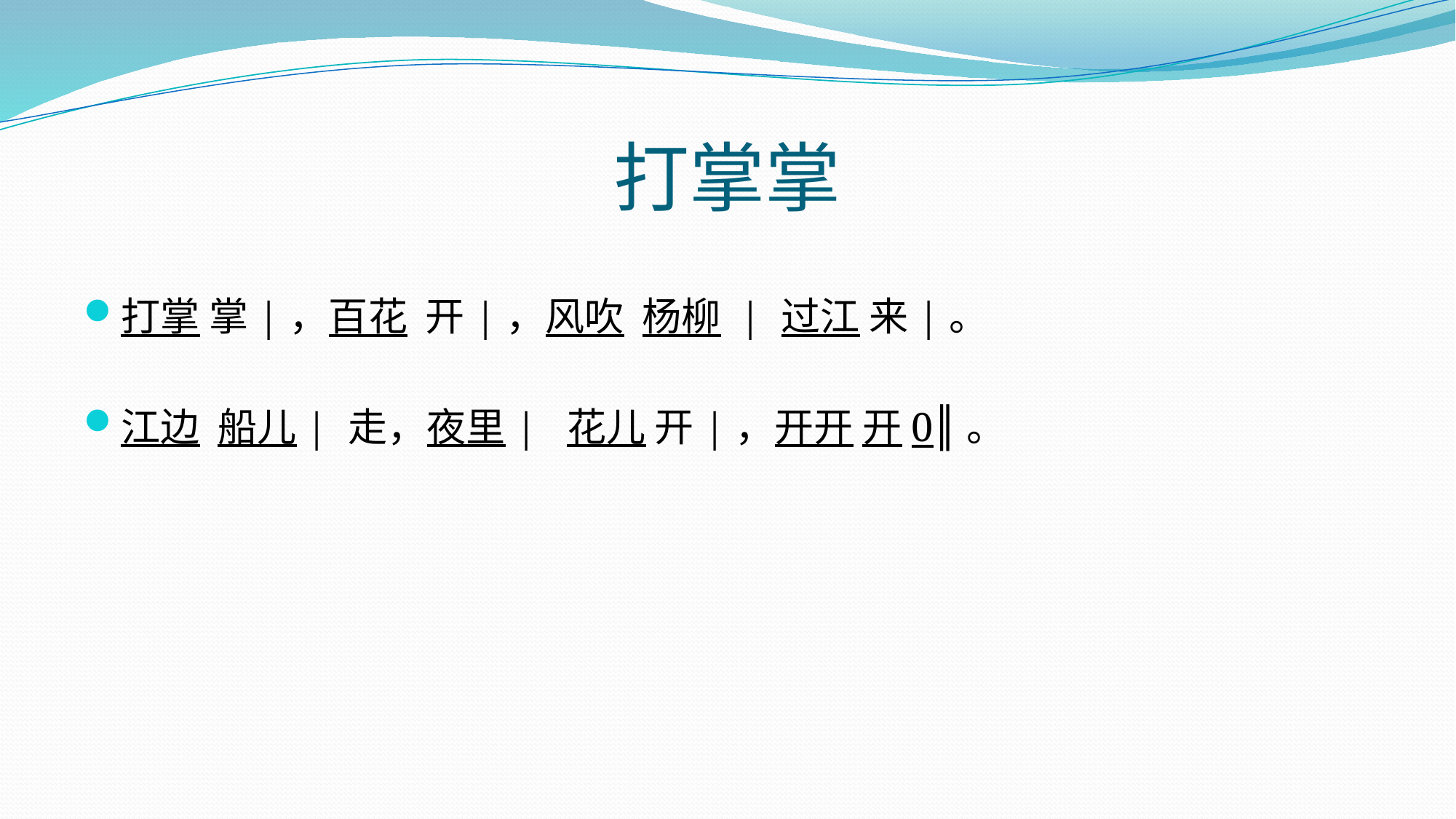

# 打掌掌

打掌 掌|，百花  开|，风吹  杨柳 | 过江 来|。

江边  船儿| 走，夜里|  花儿 开|，开开 开0║。